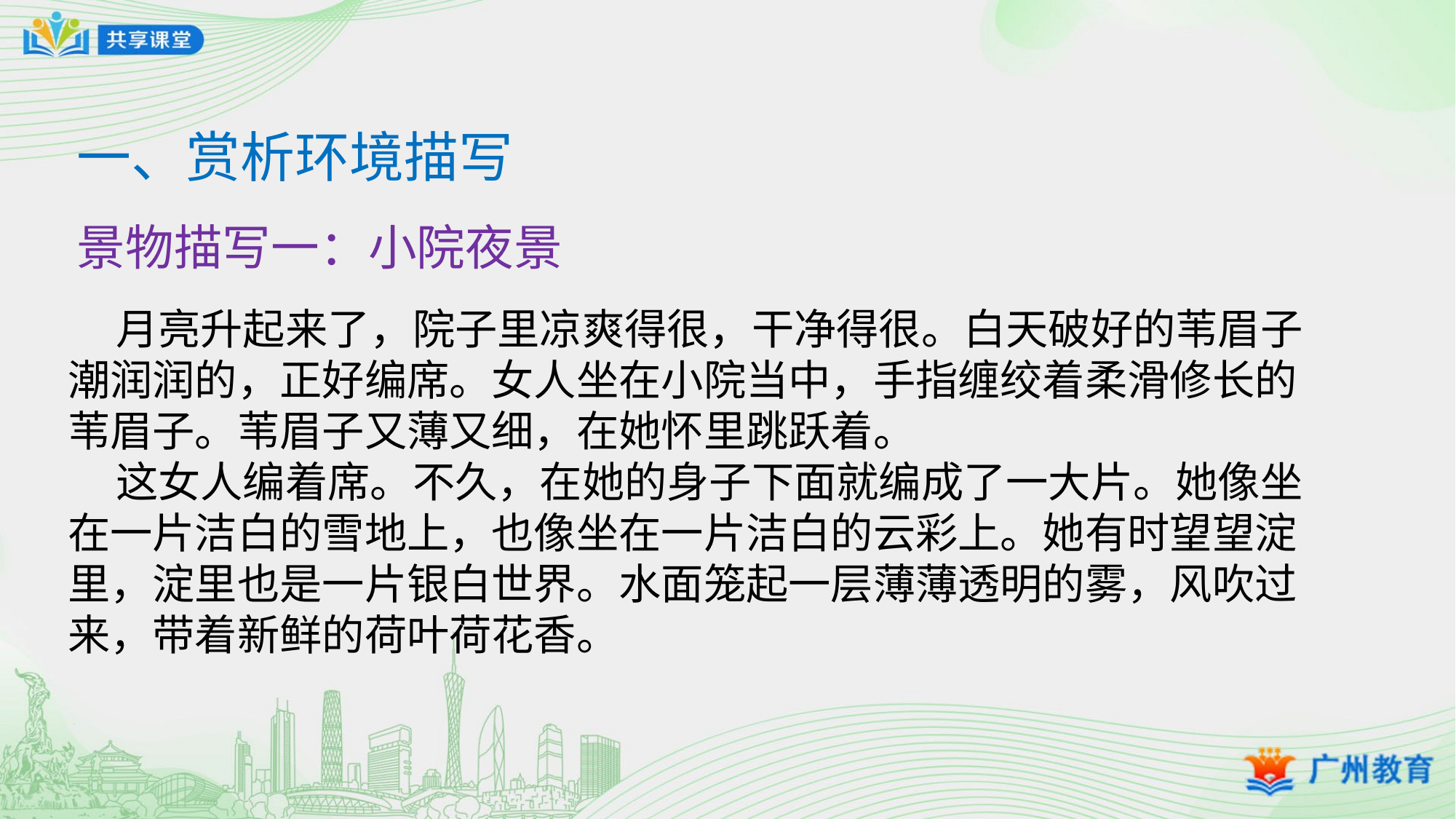

一、赏析环境描写
景物描写一：小院夜景
    月亮升起来了，院子里凉爽得很，干净得很。白天破好的苇眉子潮润润的，正好编席。女人坐在小院当中，手指缠绞着柔滑修长的苇眉子。苇眉子又薄又细，在她怀里跳跃着。
    这女人编着席。不久，在她的身子下面就编成了一大片。她像坐在一片洁白的雪地上，也像坐在一片洁白的云彩上。她有时望望淀里，淀里也是一片银白世界。水面笼起一层薄薄透明的雾，风吹过来，带着新鲜的荷叶荷花香。